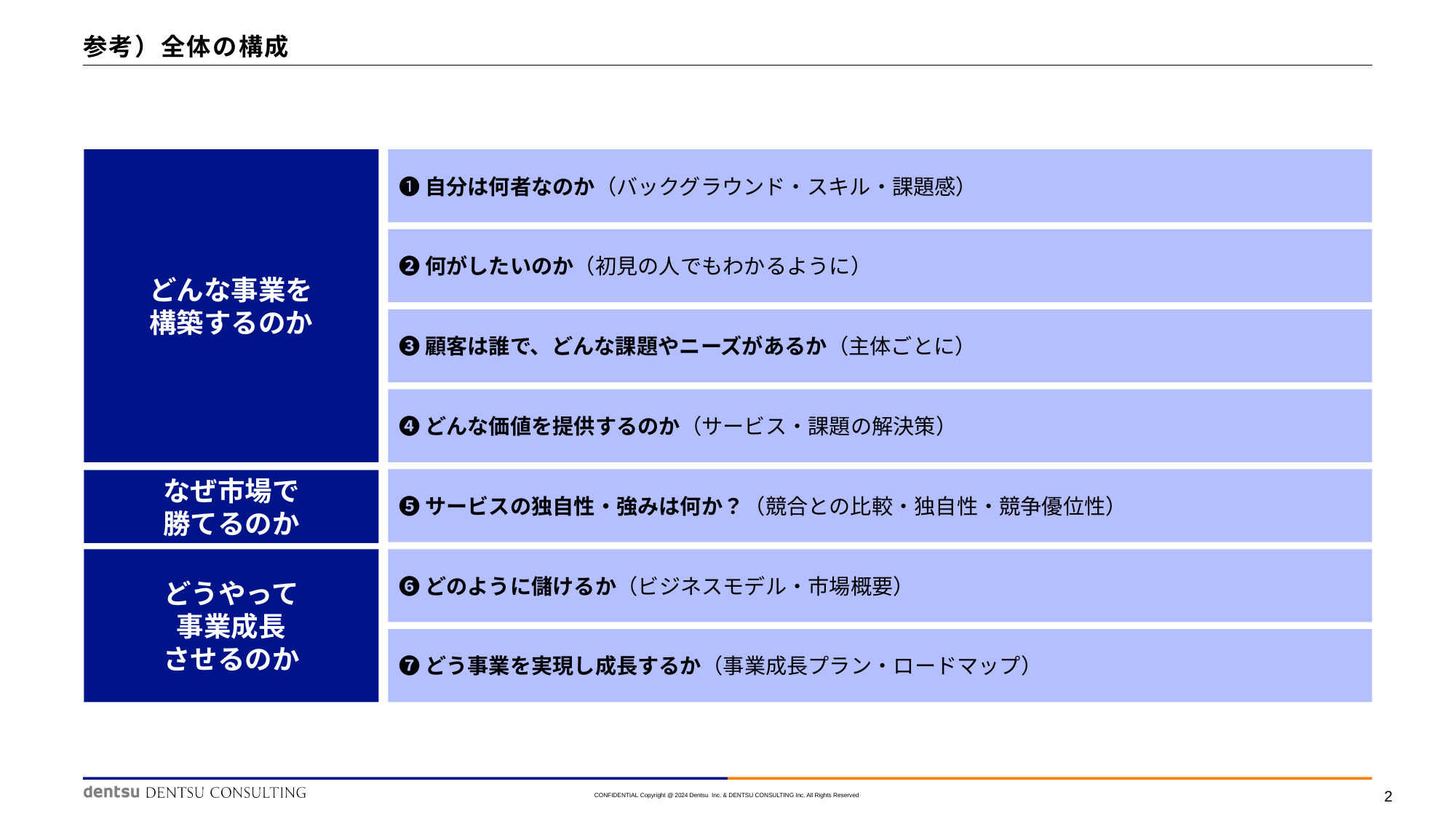

# 参考）全体の構成
どんな事業を
構築するのか
❶自分は何者なのか（バックグラウンド・スキル・課題感）
❷何がしたいのか（初見の人でもわかるように）
❸顧客は誰で、どんな課題やニーズがあるか（主体ごとに）
❹どんな価値を提供するのか（サービス・課題の解決策）
❺サービスの独自性・強みは何か？（競合との比較・独自性・競争優位性）
なぜ市場で
勝てるのか
どうやって
事業成長
させるのか
➏どのように儲けるか（ビジネスモデル・市場概要）
❼どう事業を実現し成長するか（事業成長プラン・ロードマップ）